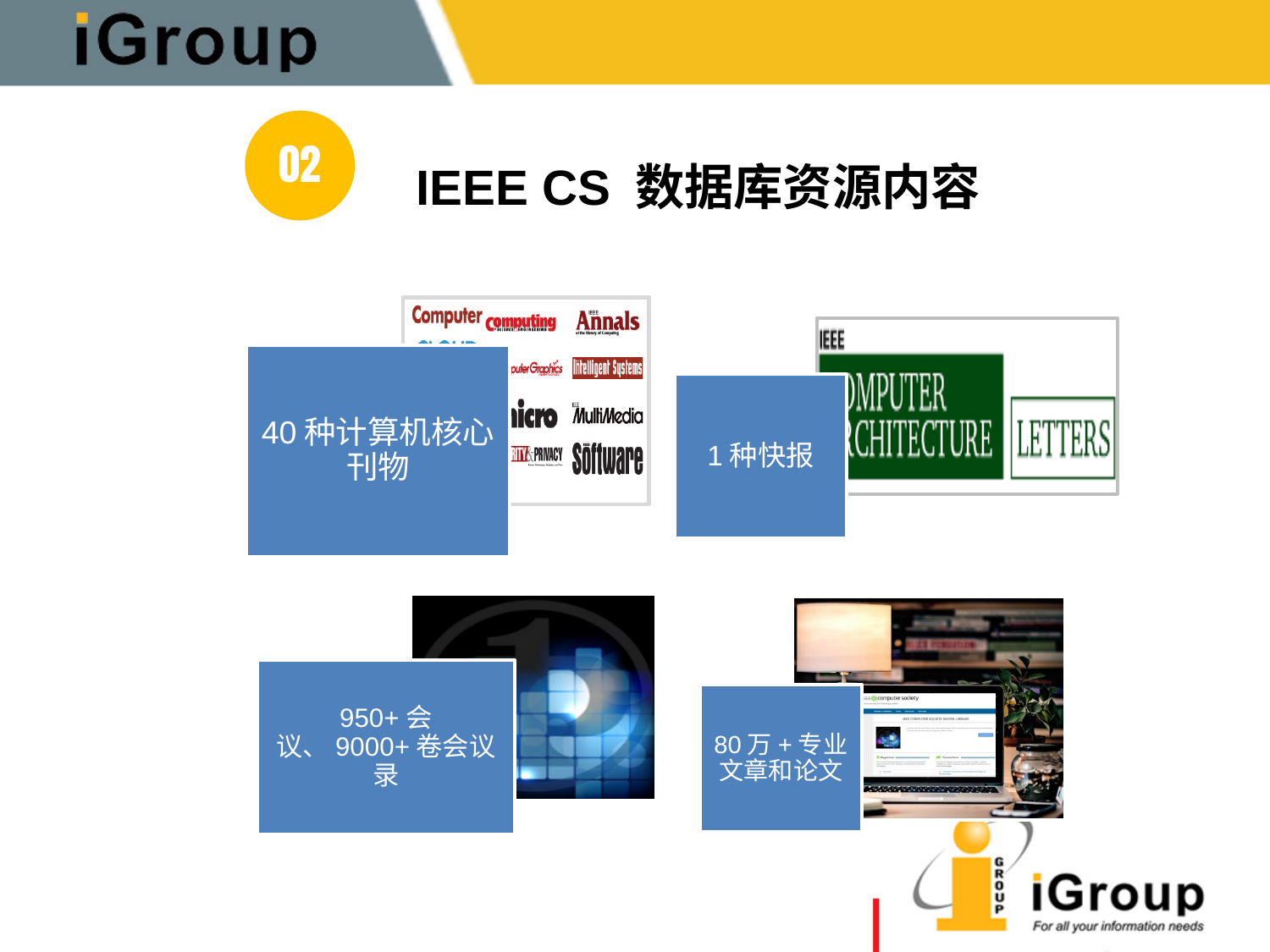

# IEEE CS 数据库资源内容
02
40种计算机核心刊物
1种快报
950+会议、9000+卷会议录
80万+专业文章和论文
37种SIG时事通讯